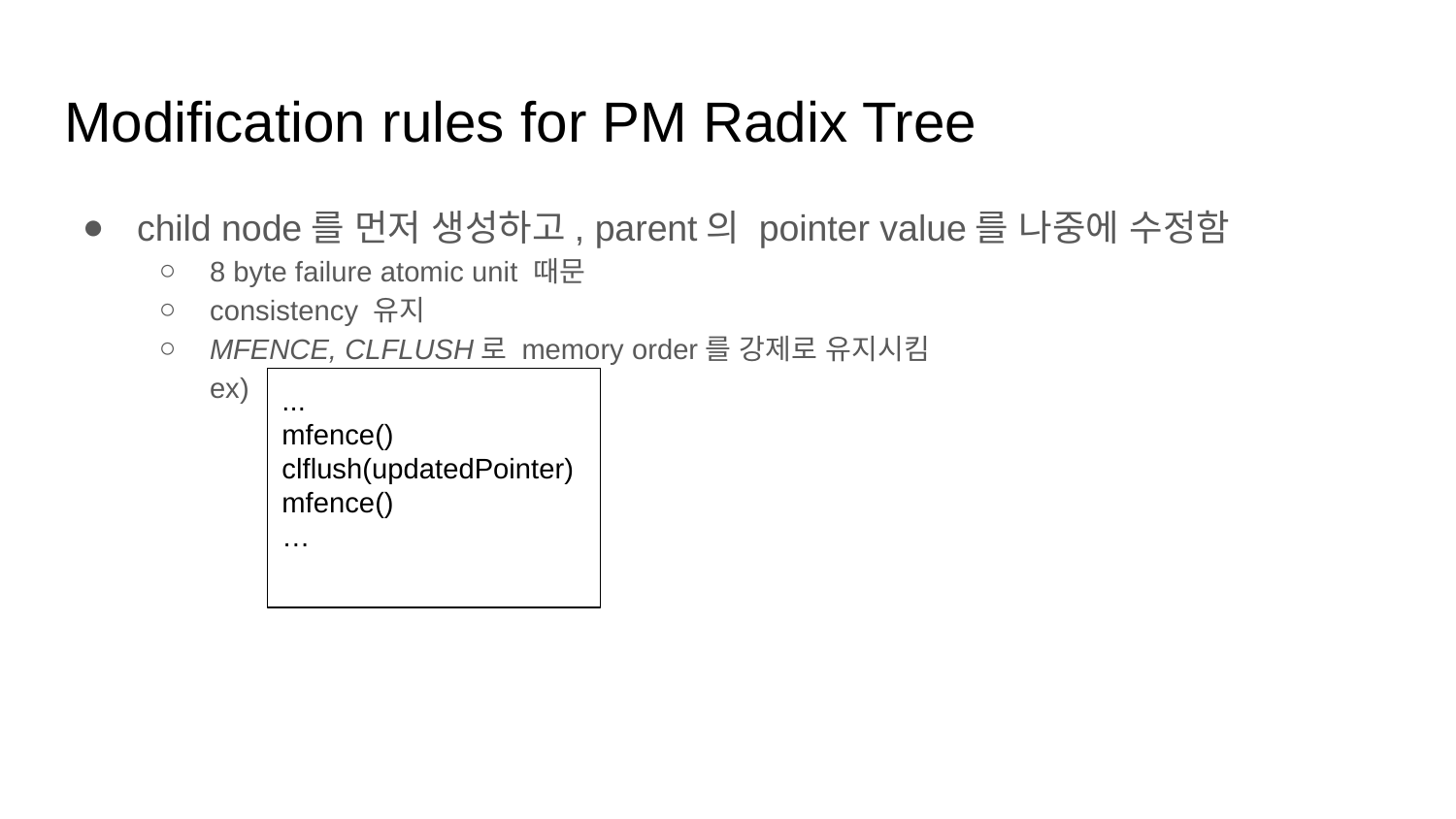

# Modification rules for PM Radix Tree
child node를 먼저 생성하고, parent의 pointer value를 나중에 수정함
8 byte failure atomic unit 때문
consistency 유지
MFENCE, CLFLUSH로 memory order를 강제로 유지시킴
ex)
...
mfence()
clflush(updatedPointer)
mfence()
…